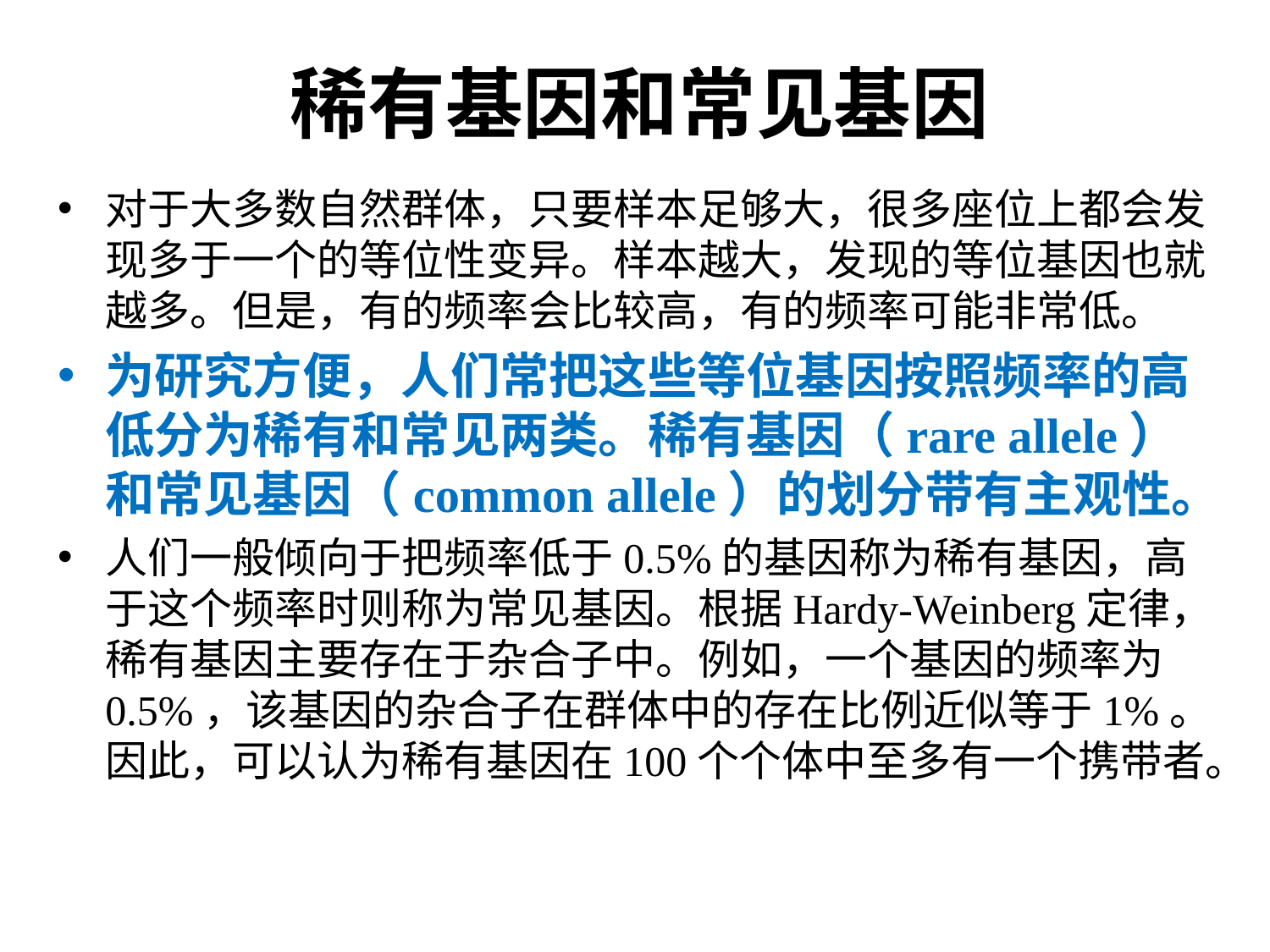

# 稀有基因和常见基因
对于大多数自然群体，只要样本足够大，很多座位上都会发现多于一个的等位性变异。样本越大，发现的等位基因也就越多。但是，有的频率会比较高，有的频率可能非常低。
为研究方便，人们常把这些等位基因按照频率的高低分为稀有和常见两类。稀有基因（rare allele）和常见基因（common allele）的划分带有主观性。
人们一般倾向于把频率低于0.5%的基因称为稀有基因，高于这个频率时则称为常见基因。根据Hardy-Weinberg定律，稀有基因主要存在于杂合子中。例如，一个基因的频率为0.5%，该基因的杂合子在群体中的存在比例近似等于1%。因此，可以认为稀有基因在100个个体中至多有一个携带者。